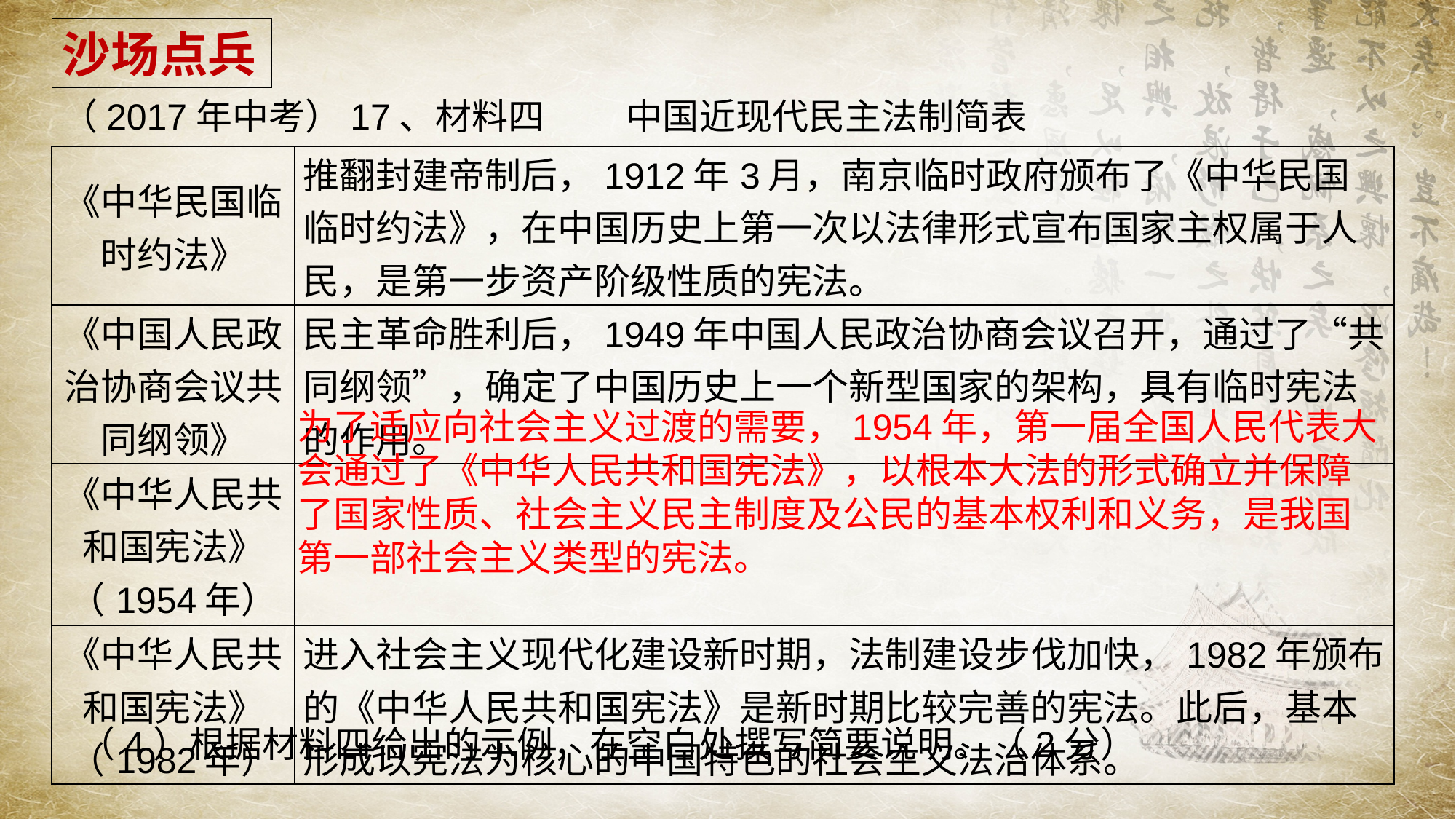

沙场点兵
（2017年中考）17、材料四          中国近现代民主法制简表
| 《中华民国临时约法》 | 推翻封建帝制后，1912年3月，南京临时政府颁布了《中华民国临时约法》，在中国历史上第一次以法律形式宣布国家主权属于人民，是第一步资产阶级性质的宪法。 |
| --- | --- |
| 《中国人民政治协商会议共同纲领》 | 民主革命胜利后，1949年中国人民政治协商会议召开，通过了“共同纲领”，确定了中国历史上一个新型国家的架构，具有临时宪法的作用。 |
| 《中华人民共和国宪法》（1954年） |  |
| 《中华人民共和国宪法》（1982年） | 进入社会主义现代化建设新时期，法制建设步伐加快，1982年颁布的《中华人民共和国宪法》是新时期比较完善的宪法。此后，基本形成以宪法为核心的中国特色的社会主义法治体系。 |
为了适应向社会主义过渡的需要，1954年，第一届全国人民代表大会通过了《中华人民共和国宪法》，以根本大法的形式确立并保障了国家性质、社会主义民主制度及公民的基本权利和义务，是我国第一部社会主义类型的宪法。
（4）根据材料四给出的示例，在空白处撰写简要说明。（2分）